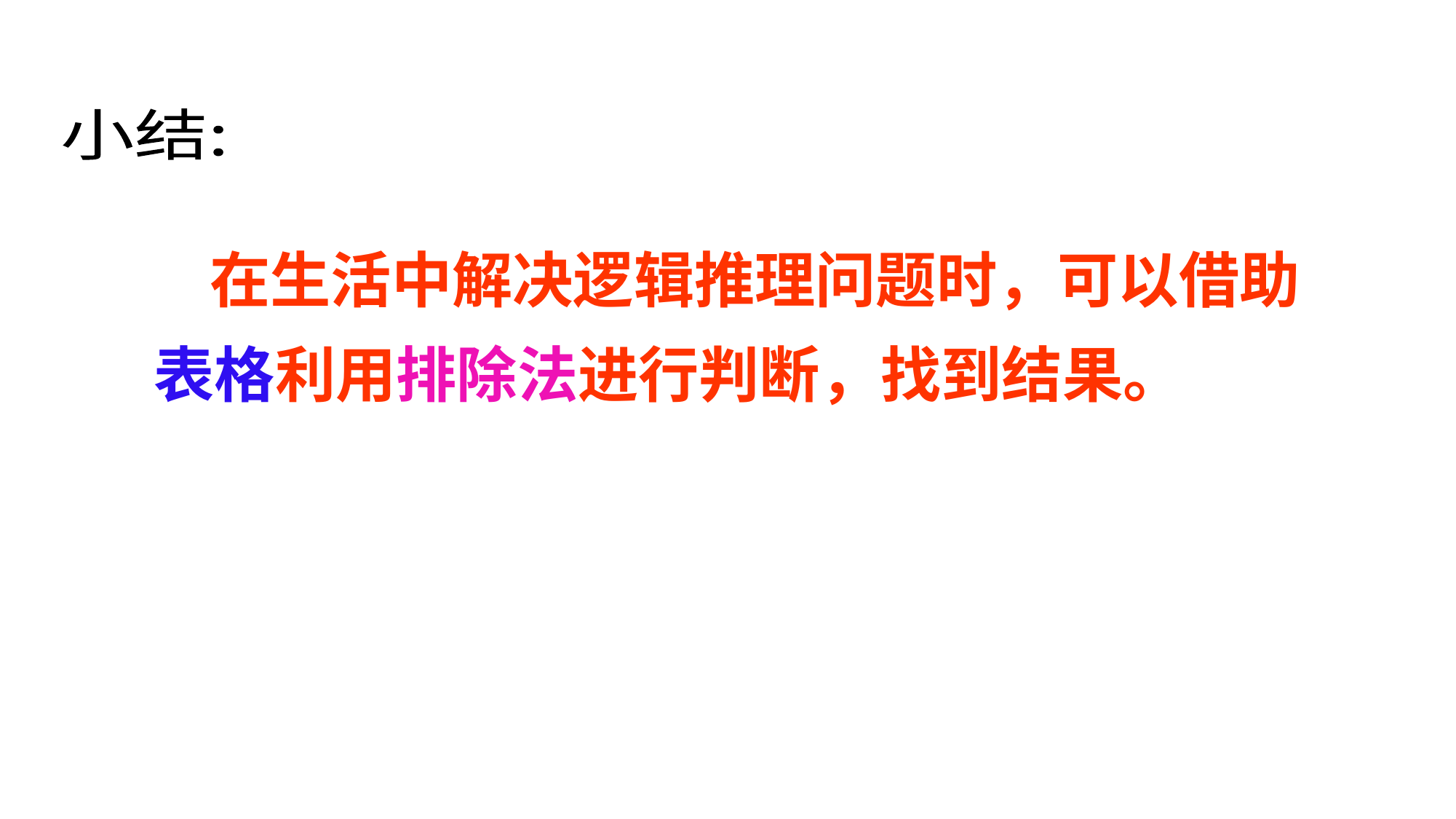

小结:
   在生活中解决逻辑推理问题时，可以借助表格利用排除法进行判断，找到结果。